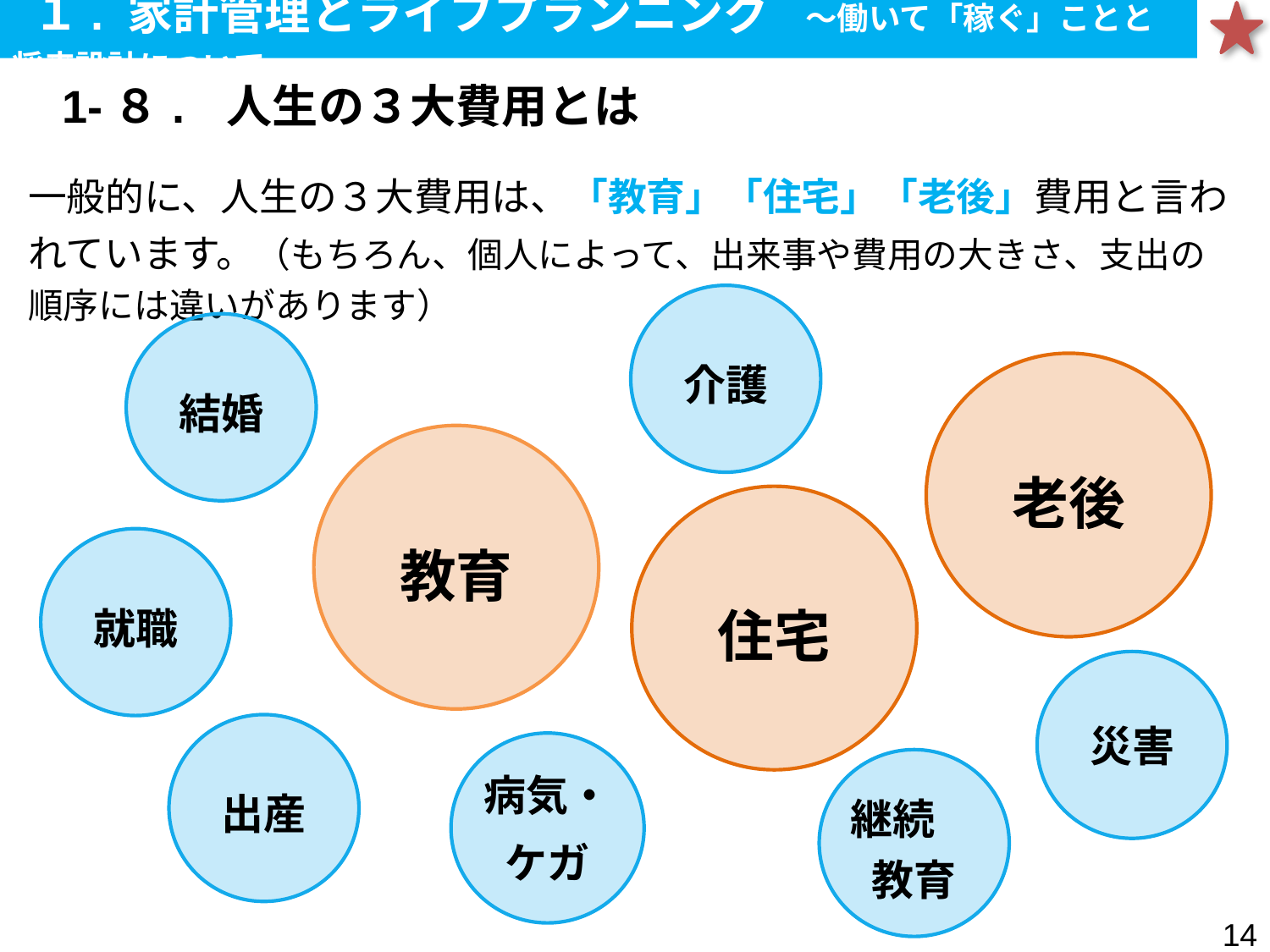

１. 家計管理とライフプランニング　～働いて「稼ぐ」ことと将来設計について

| 1-８. | 人生の３大費用とは |
| --- | --- |
一般的に、人生の３大費用は、「教育」「住宅」「老後」費用と言われています。（もちろん、個人によって、出来事や費用の大きさ、支出の順序には違いがあります）
介護
結婚
老後
教育
住宅
就職
災害
出産
病気・
ケガ
継続　教育
14